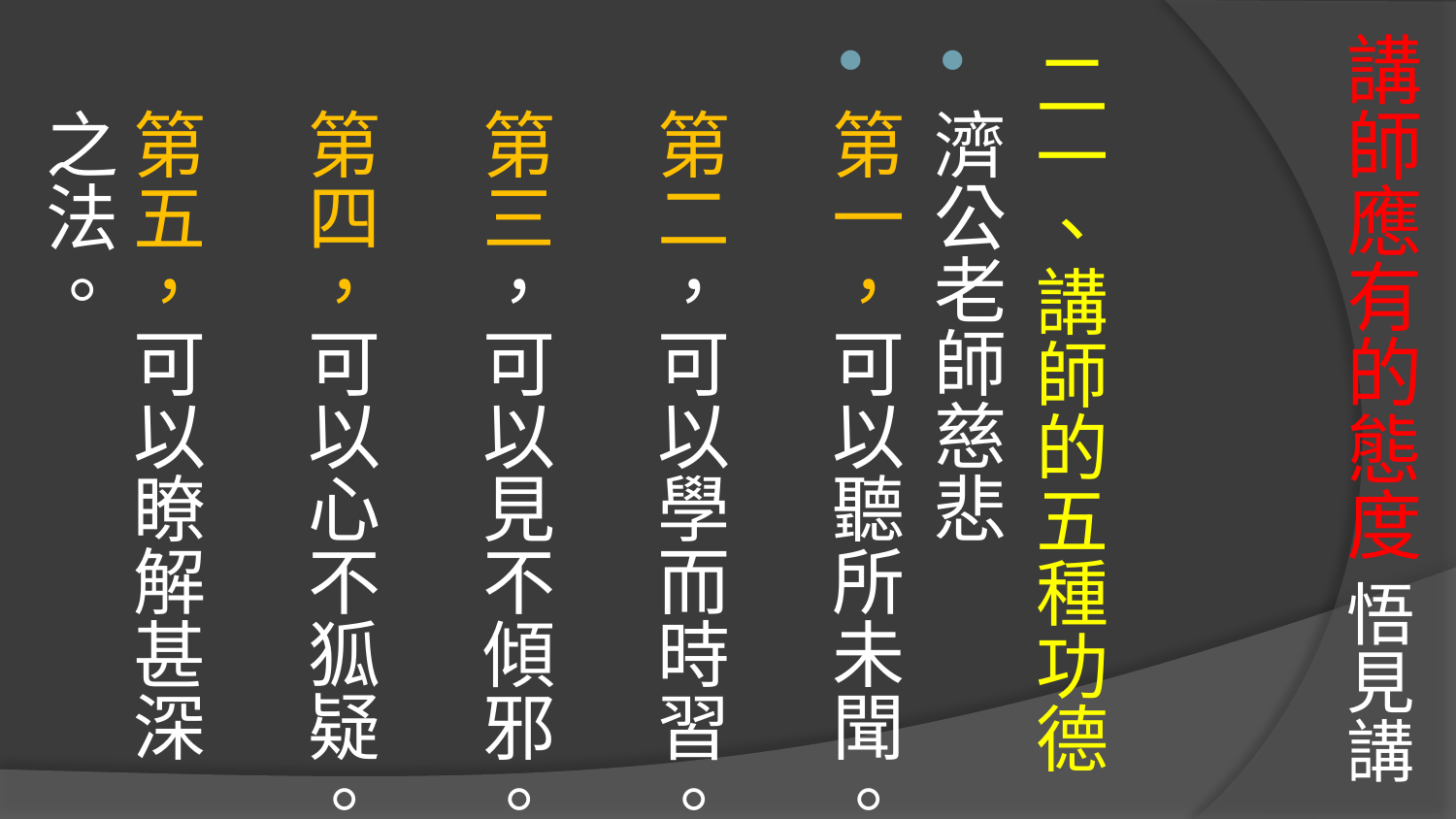

# 講師應有的態度 悟見講
二一、講師的五種功德
濟公老師慈悲
第一，可以聽所未聞。
第二，可以學而時習。 
第三，可以見不傾邪。
第四，可以心不狐疑。
第五，可以瞭解甚深之法。